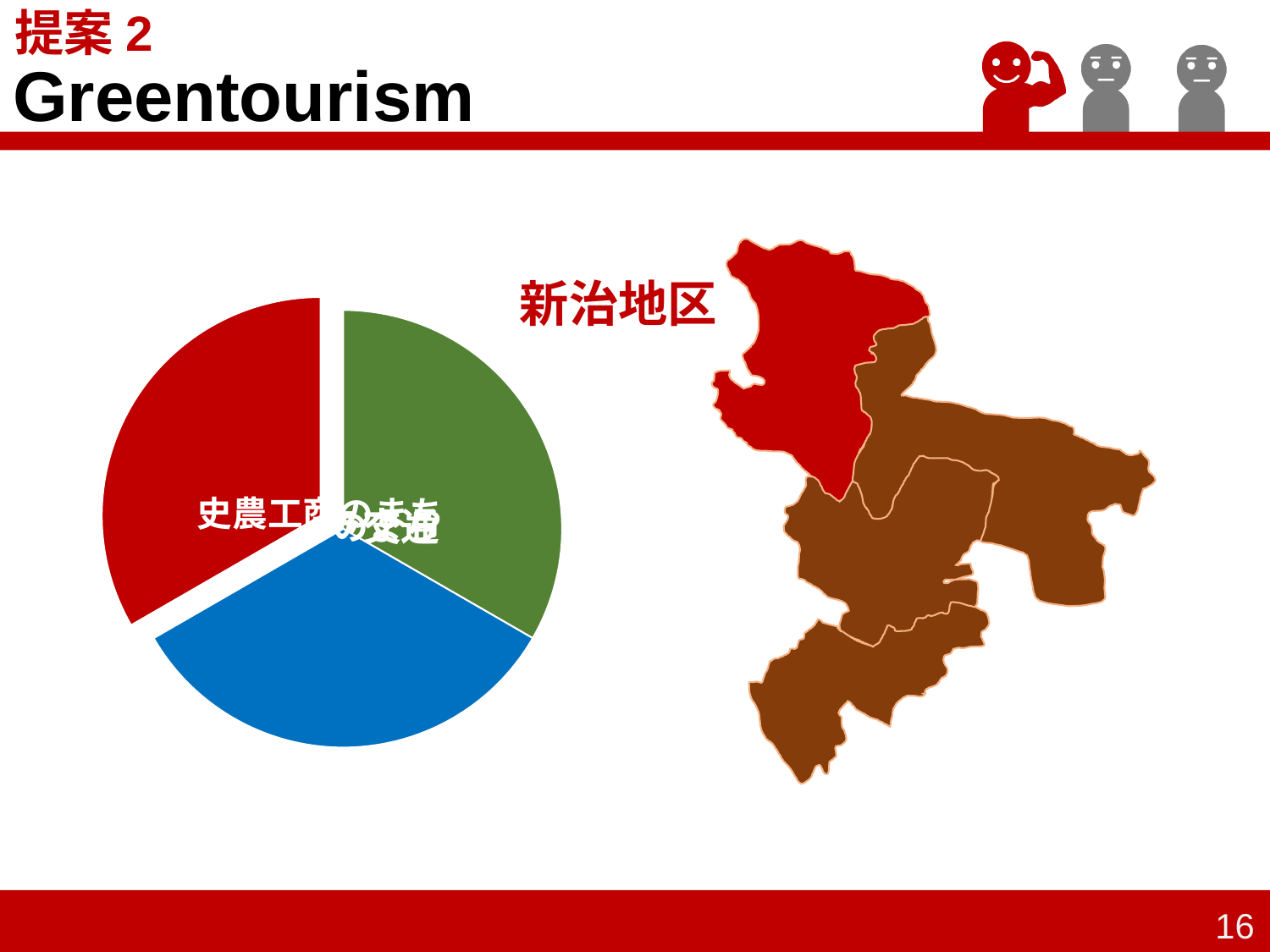

提案2
# Greentourism

新治地区
キララ交通
AAAのまち
史農工商のまち
16